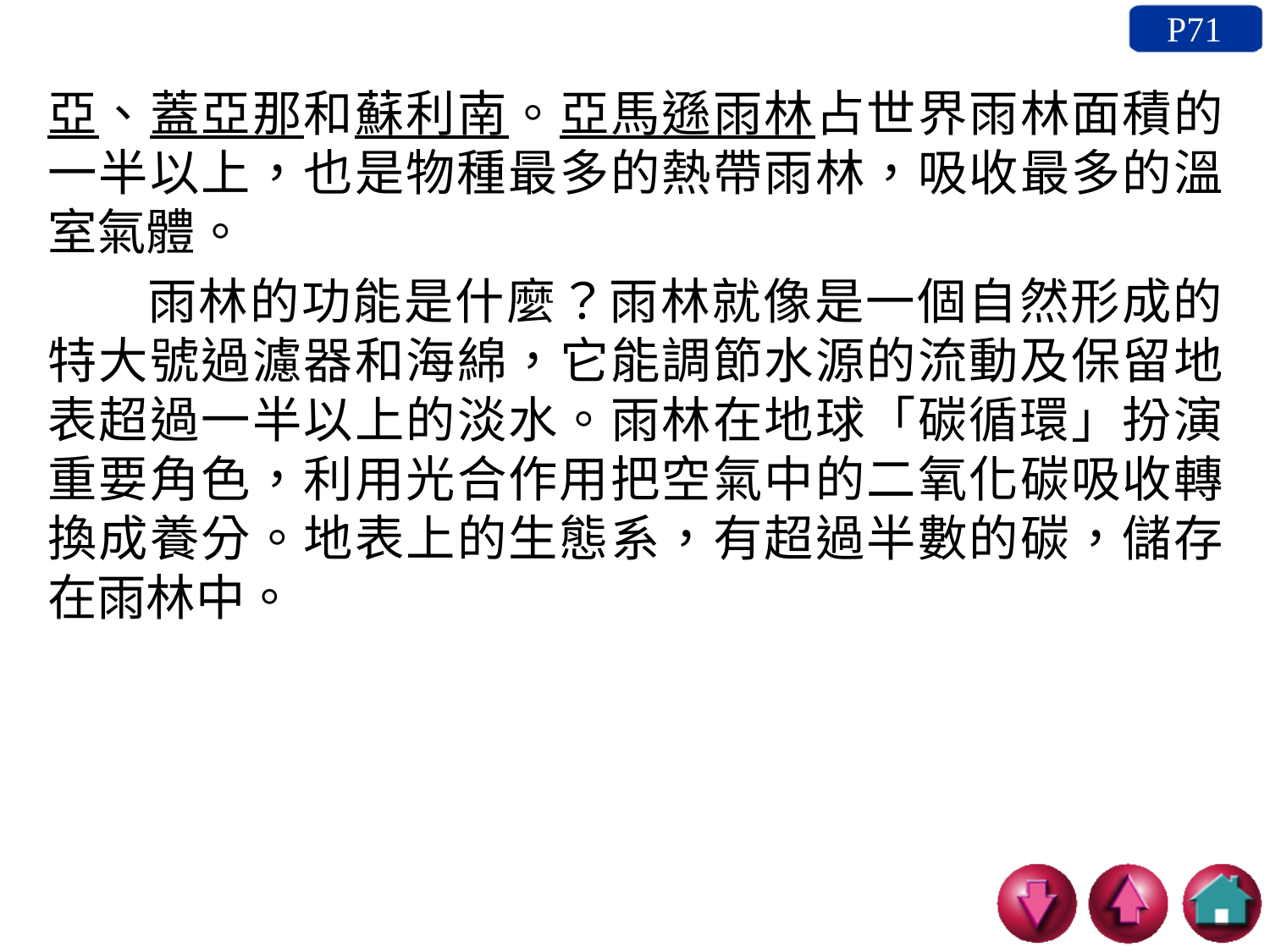

P71
亞、蓋亞那和蘇利南。亞馬遜雨林占世界雨林面積的一半以上，也是物種最多的熱帶雨林，吸收最多的溫室氣體。
雨林的功能是什麼？雨林就像是一個自然形成的特大號過濾器和海綿，它能調節水源的流動及保留地表超過一半以上的淡水。雨林在地球「碳循環」扮演重要角色，利用光合作用把空氣中的二氧化碳吸收轉換成養分。地表上的生態系，有超過半數的碳，儲存在雨林中。